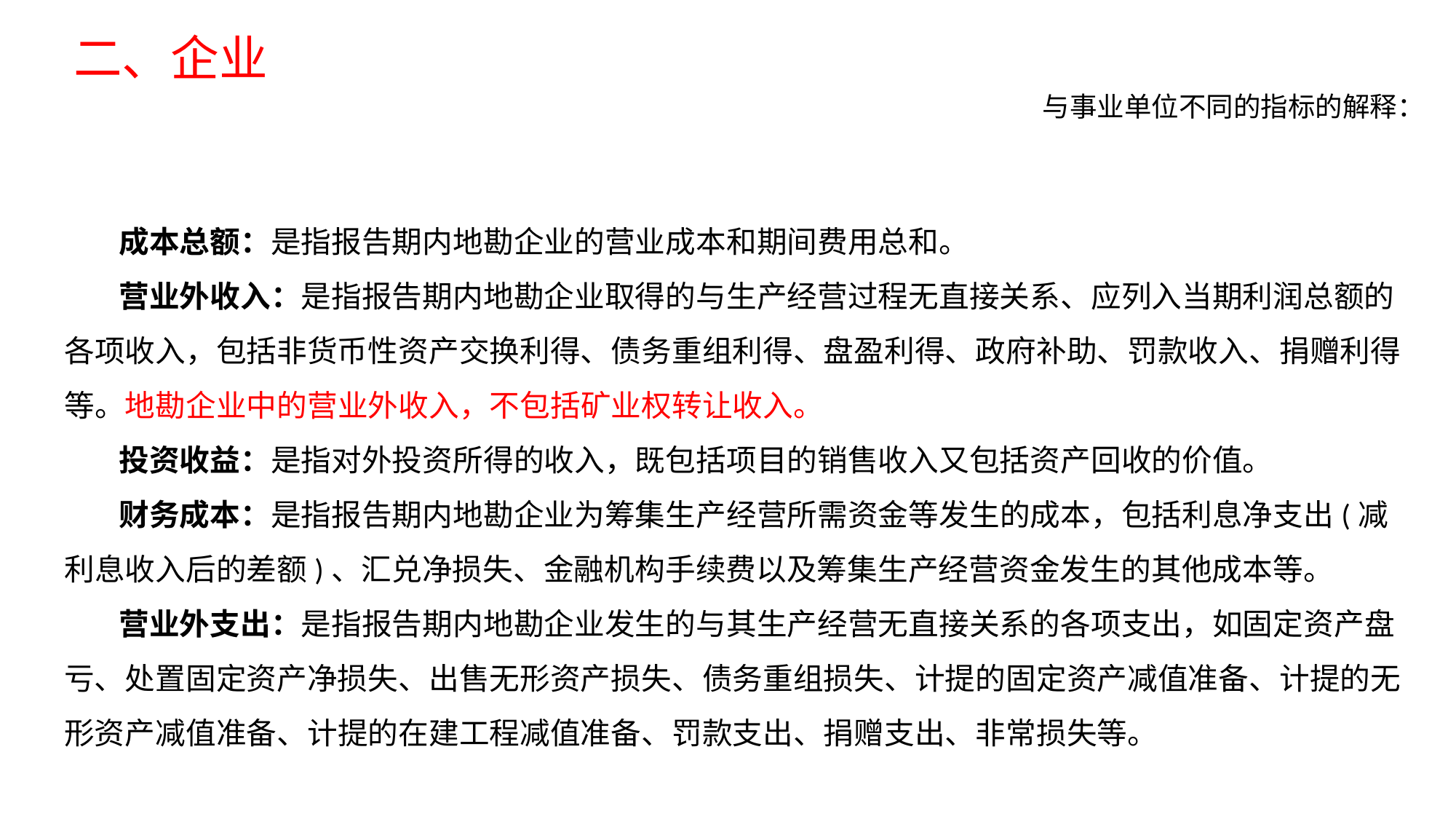

二、企业
与事业单位不同的指标的解释：
成本总额：是指报告期内地勘企业的营业成本和期间费用总和。
营业外收入：是指报告期内地勘企业取得的与生产经营过程无直接关系、应列入当期利润总额的各项收入，包括非货币性资产交换利得、债务重组利得、盘盈利得、政府补助、罚款收入、捐赠利得等。地勘企业中的营业外收入，不包括矿业权转让收入。
投资收益：是指对外投资所得的收入，既包括项目的销售收入又包括资产回收的价值。
财务成本：是指报告期内地勘企业为筹集生产经营所需资金等发生的成本，包括利息净支出(减利息收入后的差额)、汇兑净损失、金融机构手续费以及筹集生产经营资金发生的其他成本等。
营业外支出：是指报告期内地勘企业发生的与其生产经营无直接关系的各项支出，如固定资产盘亏、处置固定资产净损失、出售无形资产损失、债务重组损失、计提的固定资产减值准备、计提的无形资产减值准备、计提的在建工程减值准备、罚款支出、捐赠支出、非常损失等。